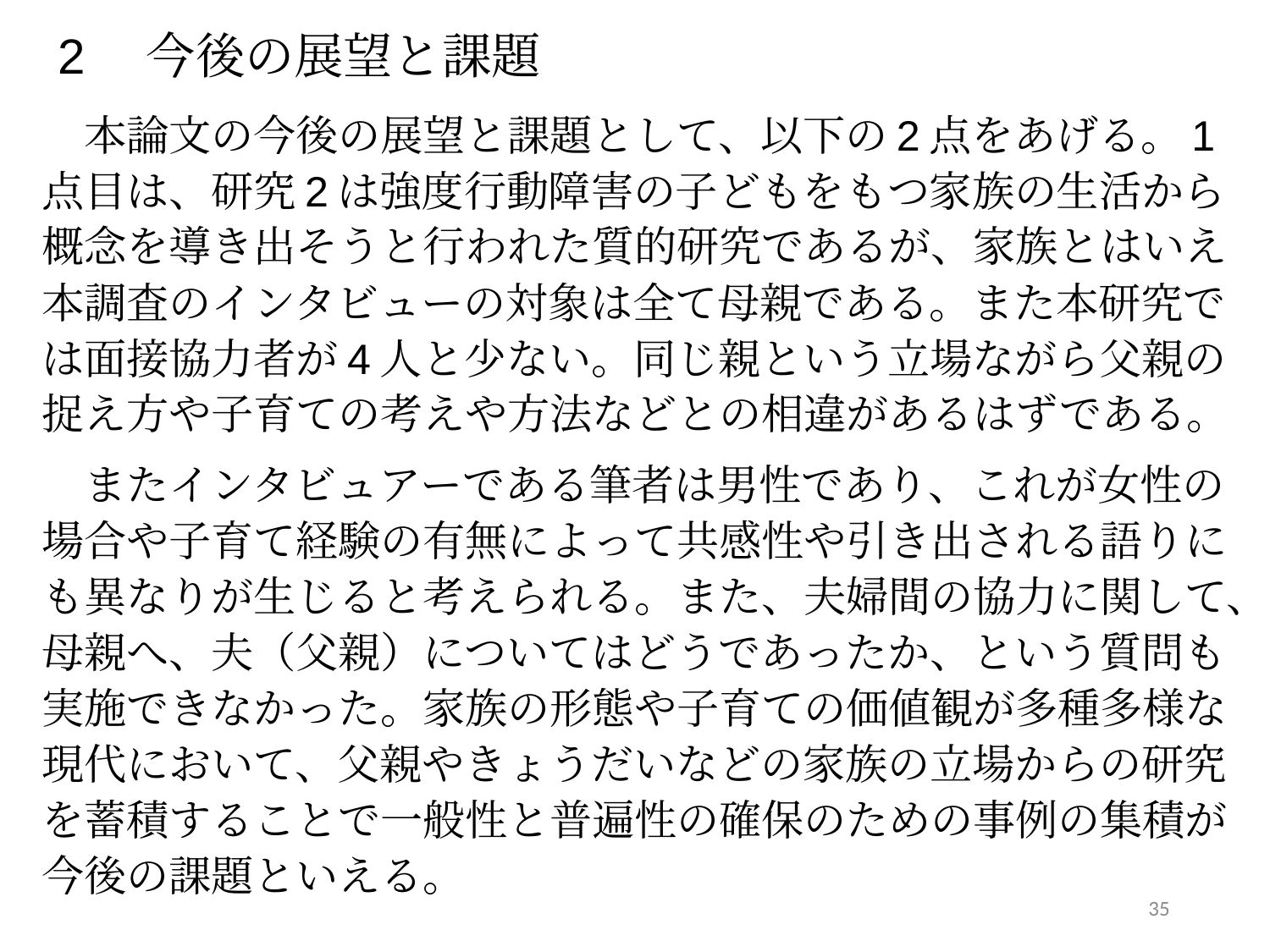

# 2　今後の展望と課題
　本論文の今後の展望と課題として、以下の2点をあげる。1点目は、研究2は強度行動障害の子どもをもつ家族の生活から概念を導き出そうと行われた質的研究であるが、家族とはいえ本調査のインタビューの対象は全て母親である。また本研究では面接協力者が4人と少ない。同じ親という立場ながら父親の捉え方や子育ての考えや方法などとの相違があるはずである。
　またインタビュアーである筆者は男性であり、これが女性の場合や子育て経験の有無によって共感性や引き出される語りにも異なりが生じると考えられる。また、夫婦間の協力に関して、母親へ、夫（父親）についてはどうであったか、という質問も実施できなかった。家族の形態や子育ての価値観が多種多様な現代において、父親やきょうだいなどの家族の立場からの研究を蓄積することで一般性と普遍性の確保のための事例の集積が今後の課題といえる。
35